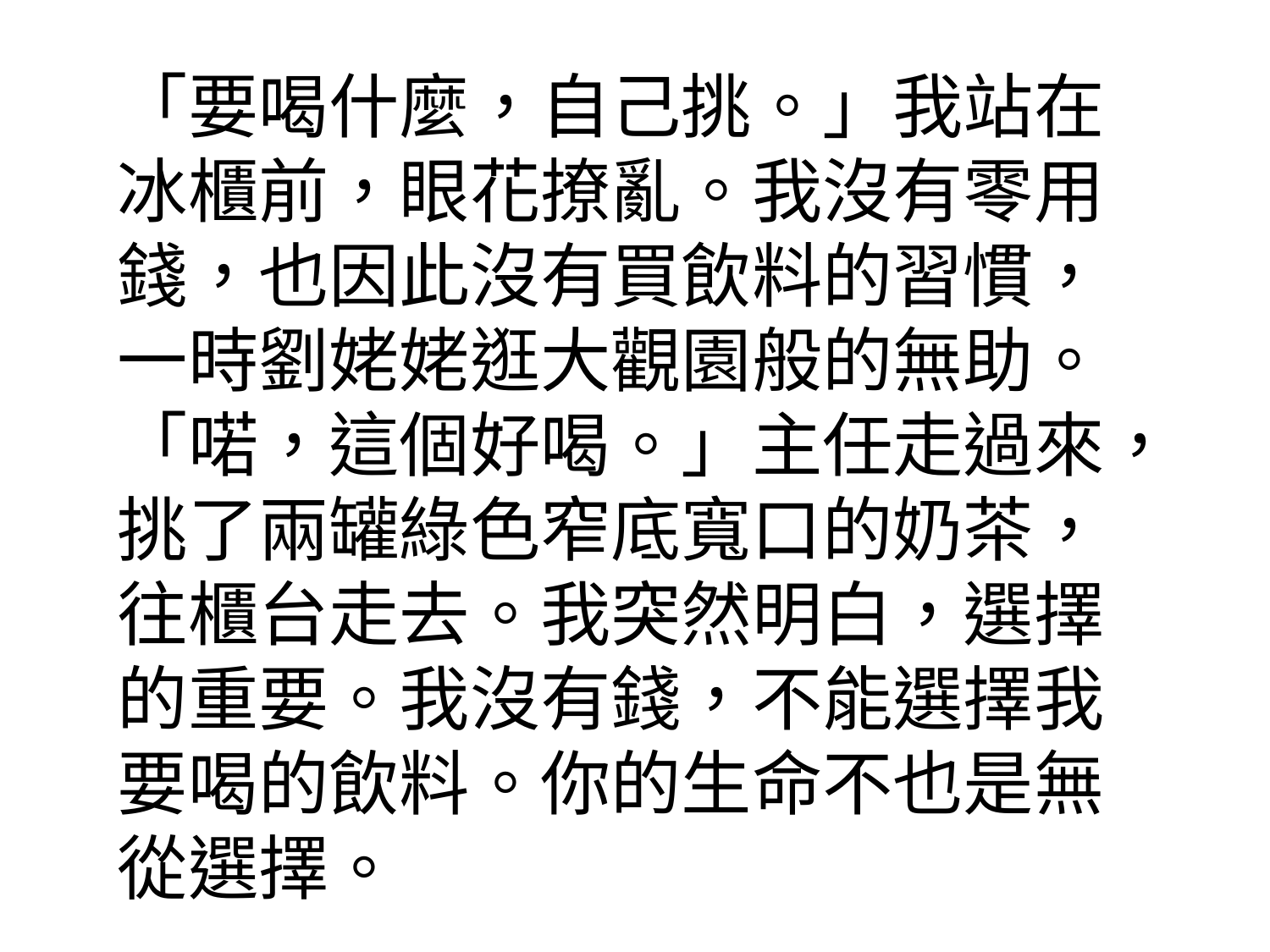

「要喝什麼，自己挑。」我站在冰櫃前，眼花撩亂。我沒有零用錢，也因此沒有買飲料的習慣，一時劉姥姥逛大觀園般的無助。「喏，這個好喝。」主任走過來，挑了兩罐綠色窄底寬口的奶茶，往櫃台走去。我突然明白，選擇的重要。我沒有錢，不能選擇我要喝的飲料。你的生命不也是無從選擇。